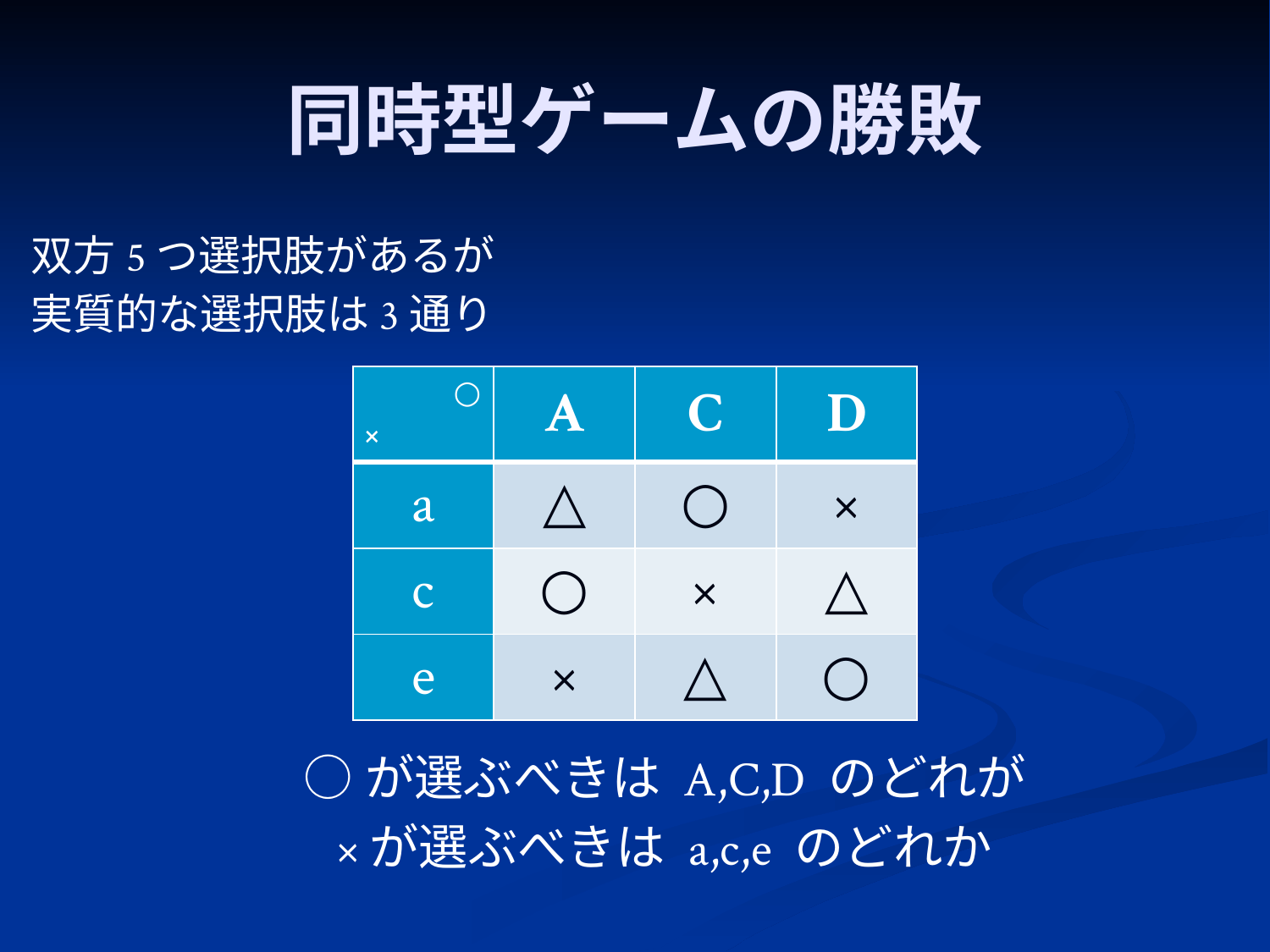

# 同時型ゲームの勝敗
双方5つ選択肢があるが
実質的な選択肢は3通り
| ○ × | A | C | D |
| --- | --- | --- | --- |
| a | △ | ○ | × |
| c | ○ | × | △ |
| e | × | △ | ○ |
○が選ぶべきは A,C,D のどれが
×が選ぶべきは a,c,e のどれか